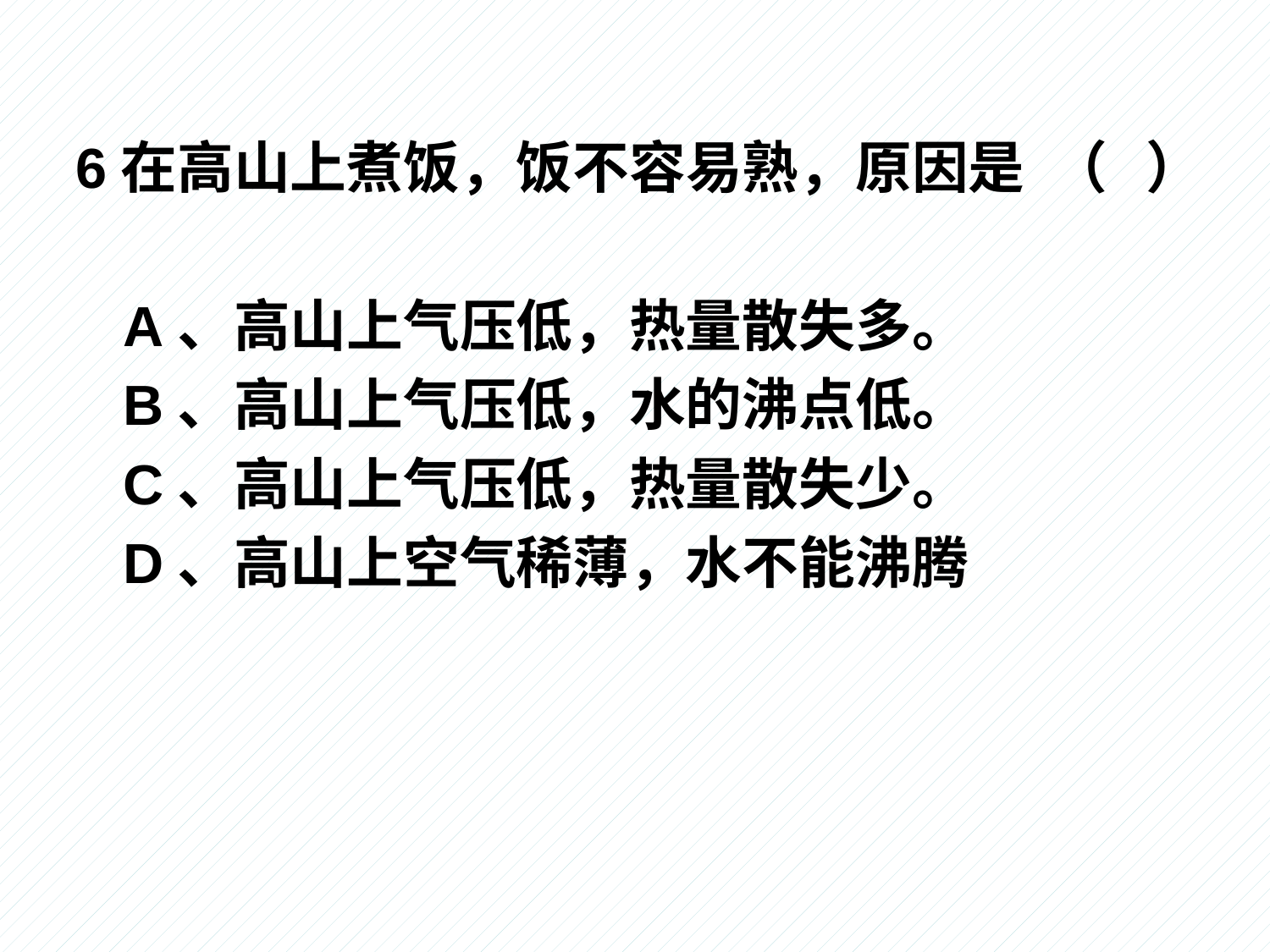

6在高山上煮饭，饭不容易熟，原因是  （   ）

   A、高山上气压低，热量散失多。
   B、高山上气压低，水的沸点低。
   C、高山上气压低，热量散失少。
   D、高山上空气稀薄，水不能沸腾